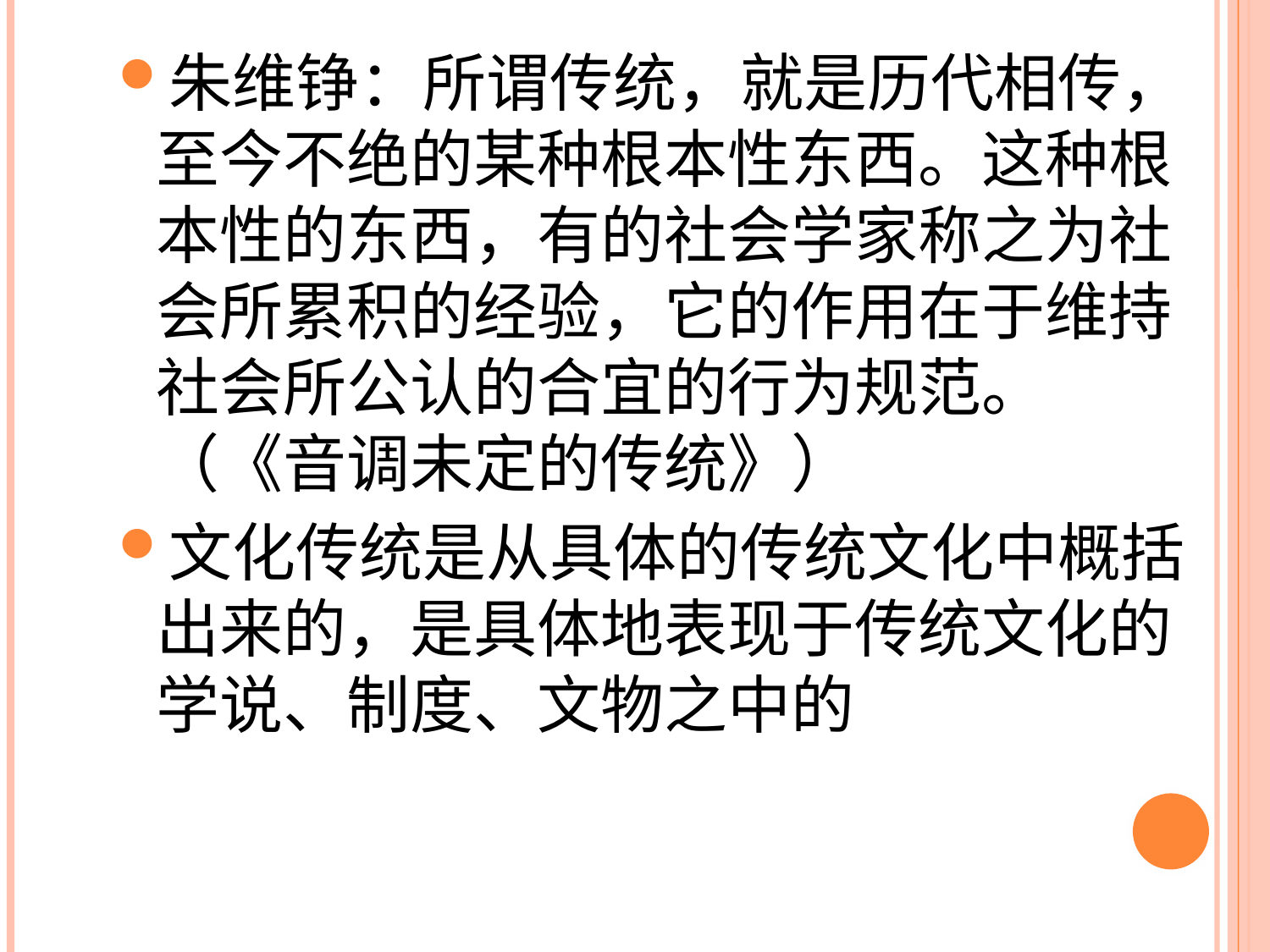

朱维铮：所谓传统，就是历代相传，至今不绝的某种根本性东西。这种根本性的东西，有的社会学家称之为社会所累积的经验，它的作用在于维持社会所公认的合宜的行为规范。（《音调未定的传统》）
文化传统是从具体的传统文化中概括出来的，是具体地表现于传统文化的学说、制度、文物之中的